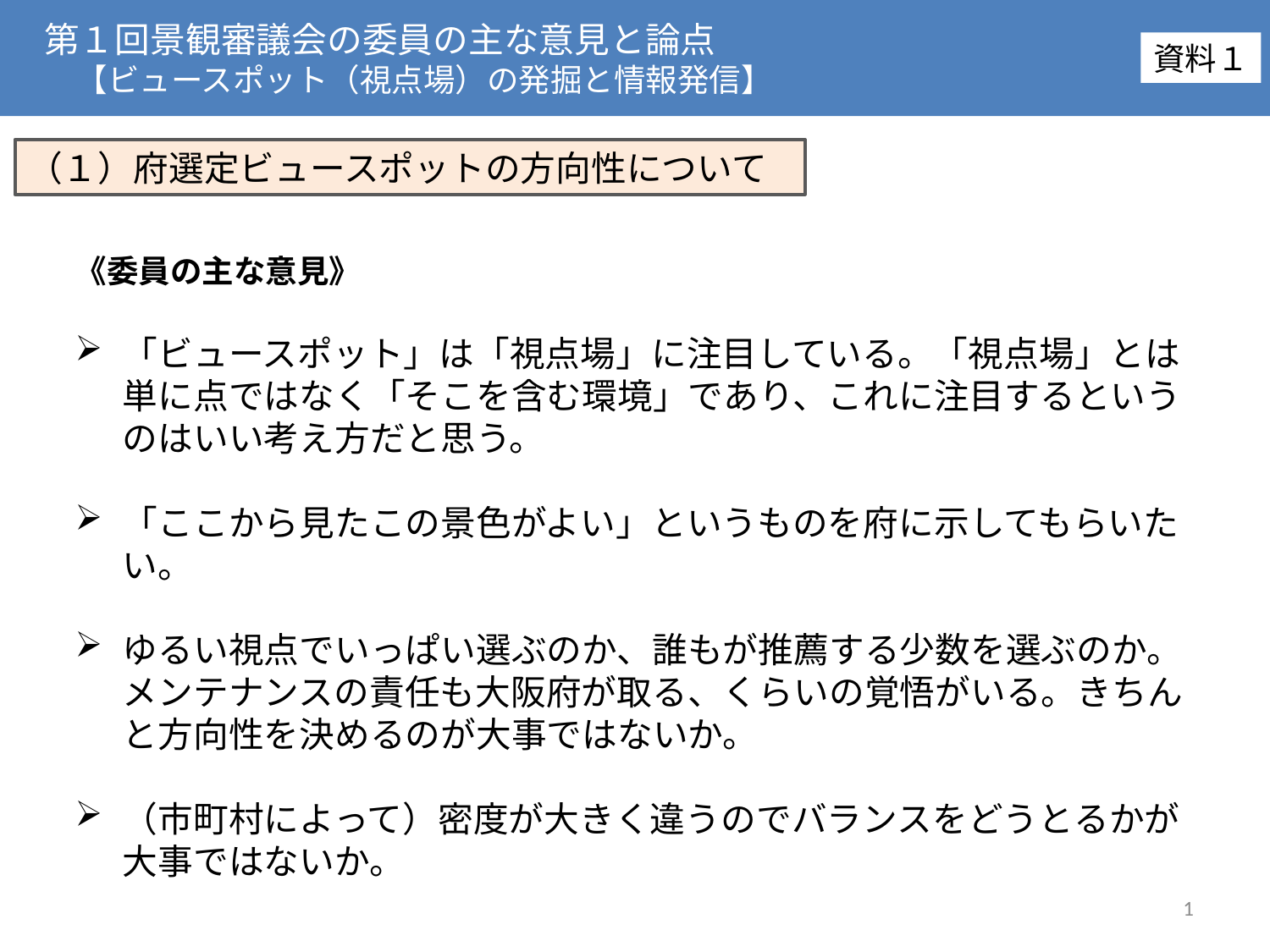

第１回景観審議会の委員の主な意見と論点
　　【ビュースポット（視点場）の発掘と情報発信】
資料１
（１）府選定ビュースポットの方向性について
《委員の主な意見》

「ビュースポット」は「視点場」に注目している。「視点場」とは単に点ではなく「そこを含む環境」であり、これに注目するというのはいい考え方だと思う。

「ここから見たこの景色がよい」というものを府に示してもらいたい。

ゆるい視点でいっぱい選ぶのか、誰もが推薦する少数を選ぶのか。メンテナンスの責任も大阪府が取る、くらいの覚悟がいる。きちんと方向性を決めるのが大事ではないか。

（市町村によって）密度が大きく違うのでバランスをどうとるかが大事ではないか。
1